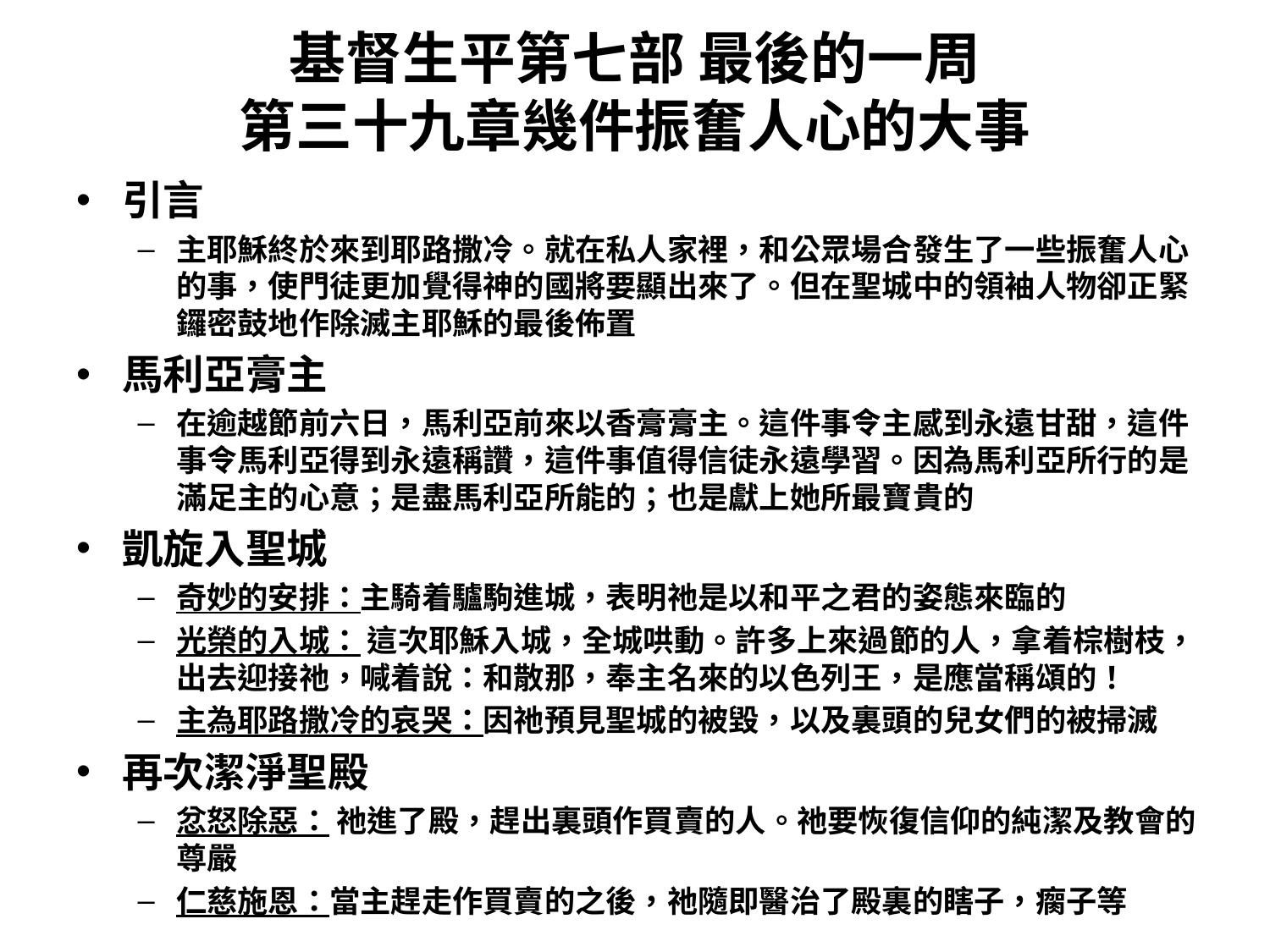

# 基督生平第七部 最後的一周 第三十九章幾件振奮人心的大事
引言
主耶穌終於來到耶路撒冷。就在私人家裡，和公眾場合發生了一些振奮人心的事，使門徒更加覺得神的國將要顯出來了。但在聖城中的領袖人物卻正緊鑼密鼓地作除滅主耶穌的最後佈置
馬利亞膏主
在逾越節前六日，馬利亞前來以香膏膏主。這件事令主感到永遠甘甜，這件事令馬利亞得到永遠稱讚，這件事值得信徒永遠學習。因為馬利亞所行的是滿足主的心意；是盡馬利亞所能的；也是獻上她所最寶貴的
凱旋入聖城
奇妙的安排：主騎着驢駒進城，表明祂是以和平之君的姿態來臨的
光榮的入城： 這次耶穌入城，全城哄動。許多上來過節的人，拿着棕樹枝，出去迎接祂，喊着說：和散那，奉主名來的以色列王，是應當稱頌的！
主為耶路撒冷的哀哭：因祂預見聖城的被毀，以及裏頭的兒女們的被掃滅
再次潔淨聖殿
忿怒除惡： 祂進了殿，趕出裏頭作買賣的人。祂要恢復信仰的純潔及教會的尊嚴
仁慈施恩：當主趕走作買賣的之後，祂隨即醫治了殿裏的瞎子，瘸子等